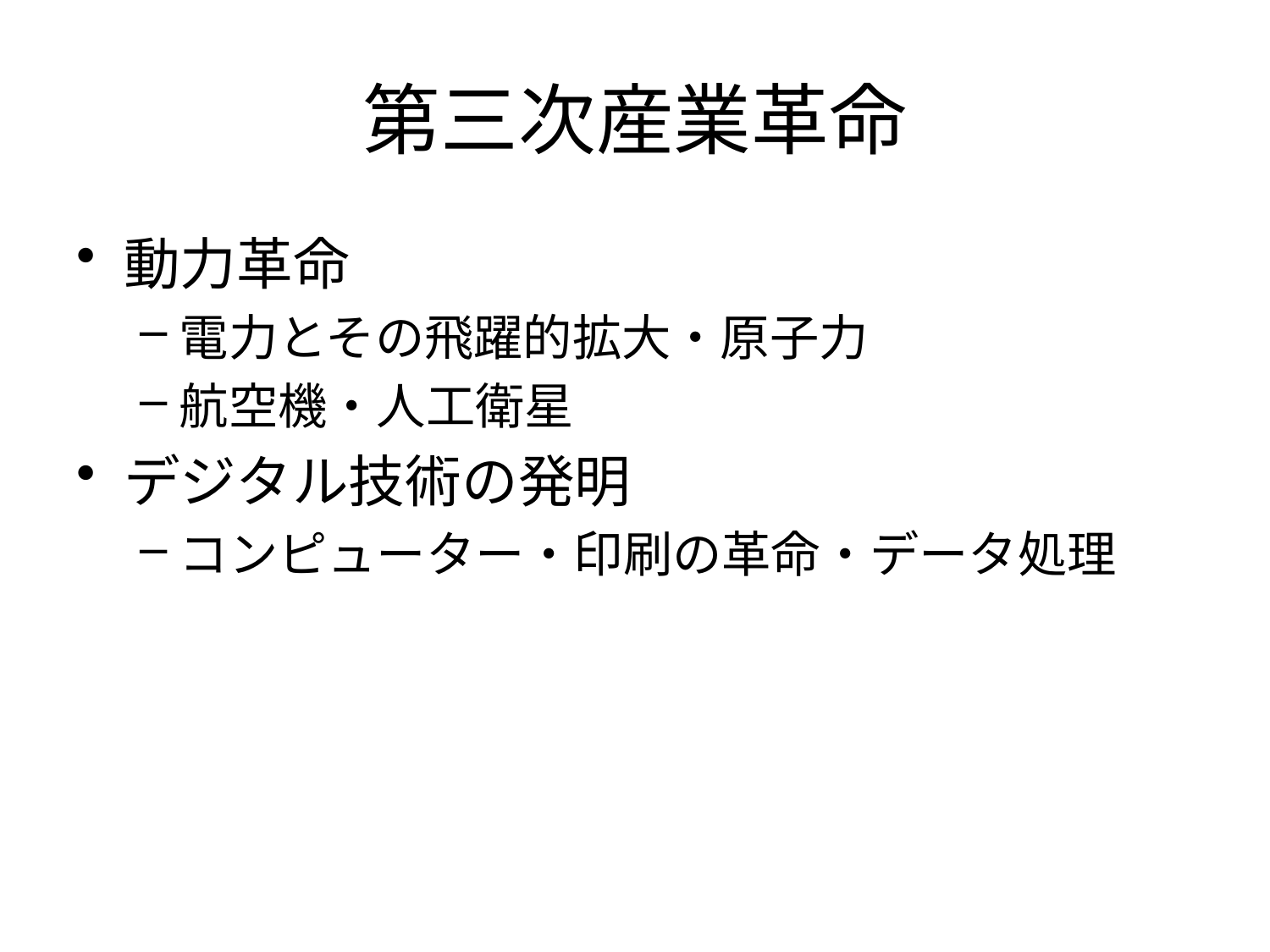

# 第三次産業革命
動力革命
電力とその飛躍的拡大・原子力
航空機・人工衛星
デジタル技術の発明
コンピューター・印刷の革命・データ処理